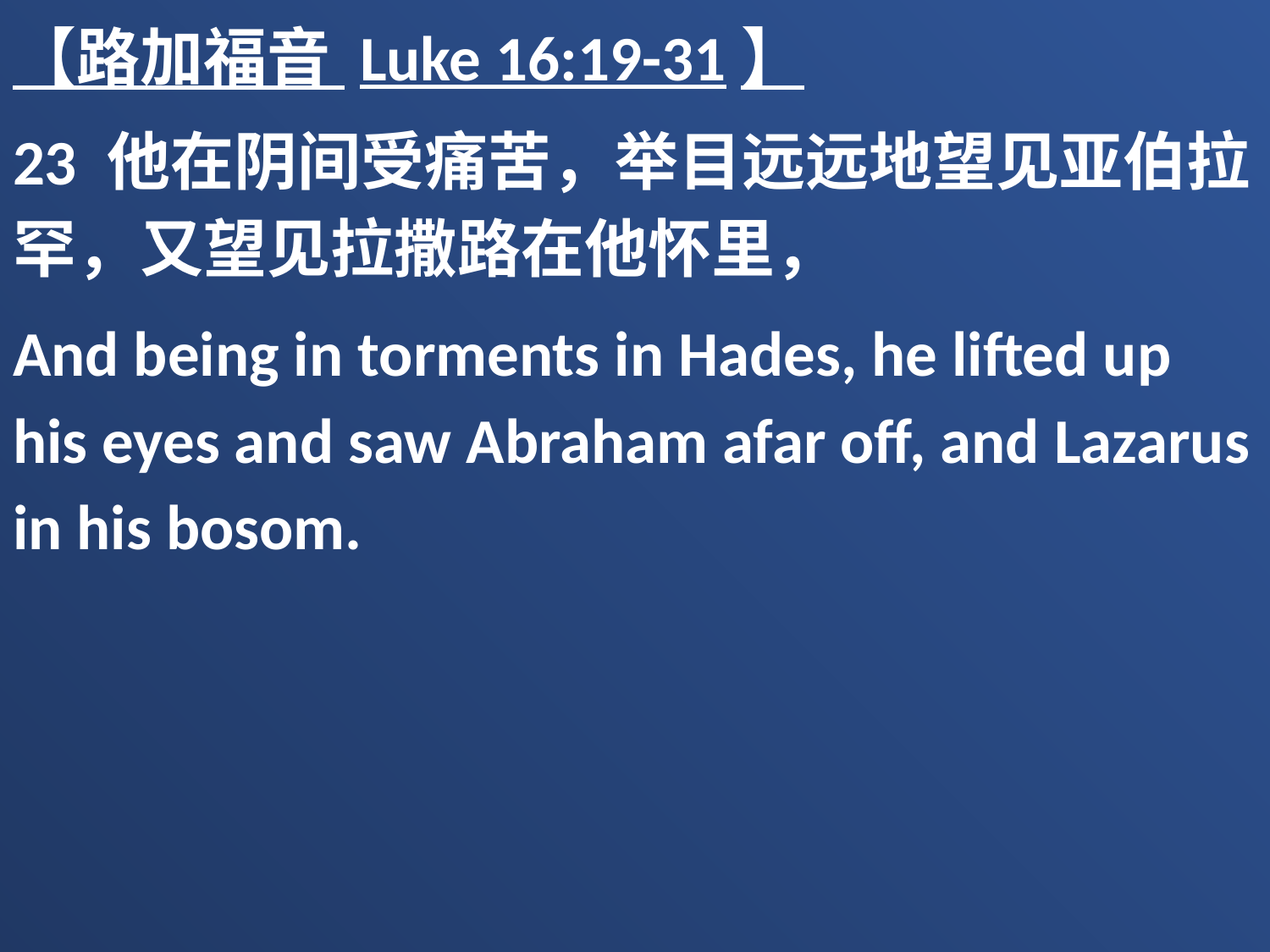

【路加福音 Luke 16:19-31】
23 他在阴间受痛苦，举目远远地望见亚伯拉罕，又望见拉撒路在他怀里，
And being in torments in Hades, he lifted up his eyes and saw Abraham afar off, and Lazarus in his bosom.